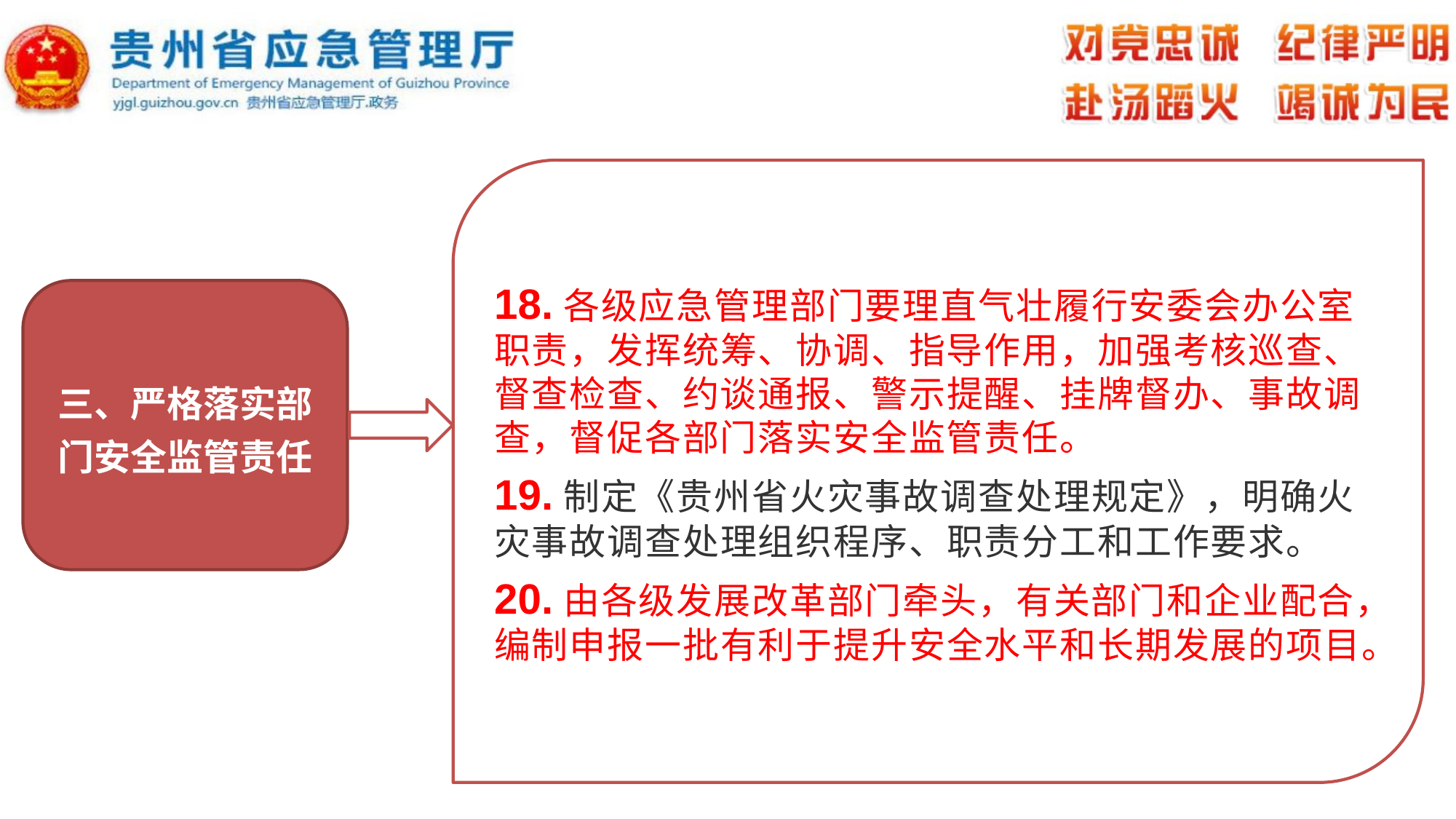

18.各级应急管理部门要理直气壮履行安委会办公室职责，发挥统筹、协调、指导作用，加强考核巡查、督查检查、约谈通报、警示提醒、挂牌督办、事故调查，督促各部门落实安全监管责任。
19.制定《贵州省火灾事故调查处理规定》，明确火灾事故调查处理组织程序、职责分工和工作要求。
20.由各级发展改革部门牵头，有关部门和企业配合，编制申报一批有利于提升安全水平和长期发展的项目。
三、严格落实部门安全监管责任